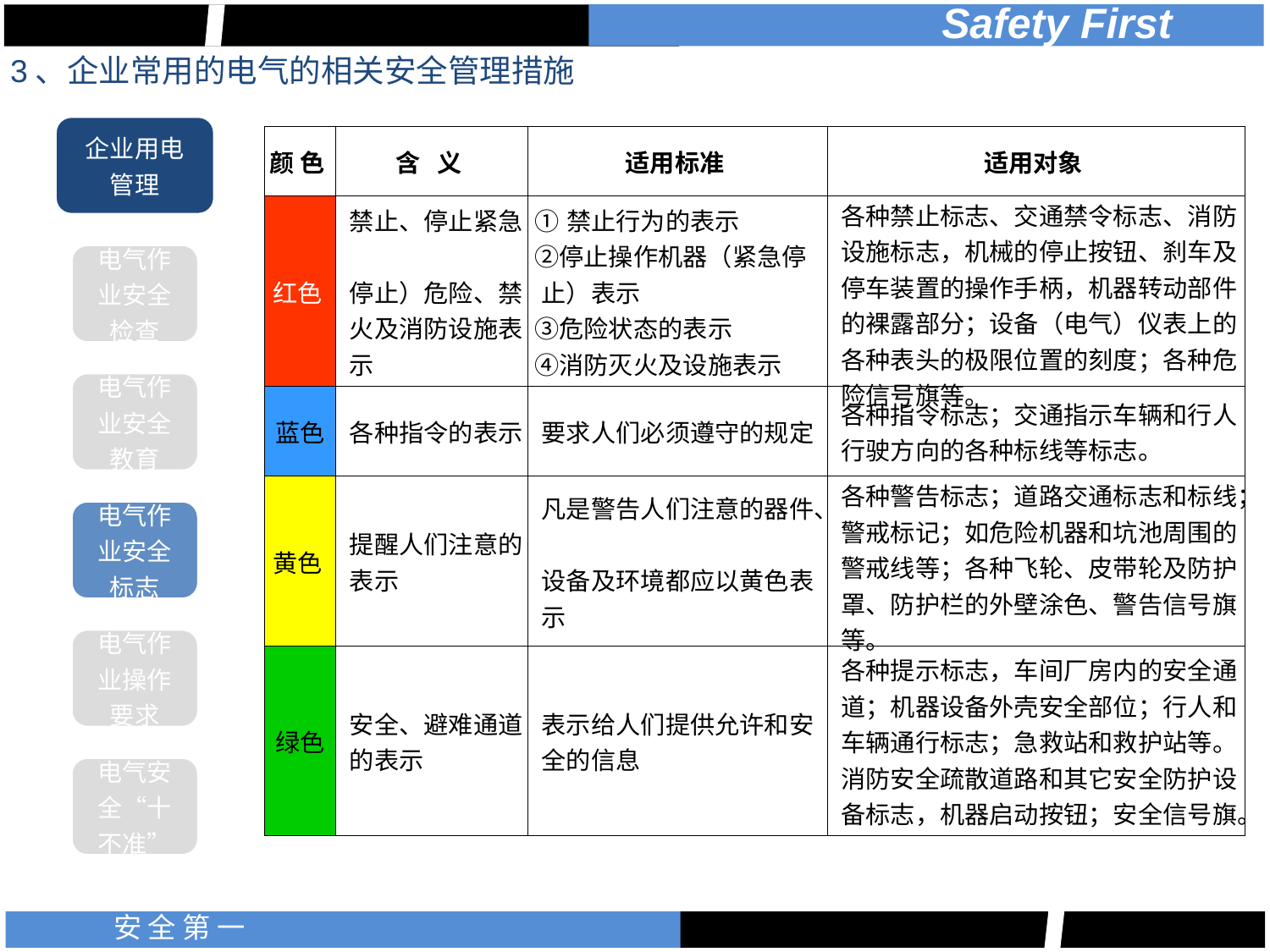

3、企业常用的电气的相关安全管理措施
企业用电管理
电气作业安全检查
电气作业安全教育
电气作业安全标志
电气作业操作要求
电气安全“十不准”
| 颜 色 | 含 义 | 适用标准 | 适用对象 |
| --- | --- | --- | --- |
| 红色 | 禁止、停止紧急 停止）危险、禁 火及消防设施表 示 | ①禁止行为的表示 ②停止操作机器（紧急停 止）表示 ③危险状态的表示 ④消防灭火及设施表示 | 各种禁止标志、交通禁令标志、消防 设施标志，机械的停止按钮、刹车及 停车装置的操作手柄，机器转动部件 的裸露部分；设备（电气）仪表上的 各种表头的极限位置的刻度；各种危 险信号旗等。 |
| 蓝色 | 各种指令的表示 | 要求人们必须遵守的规定 | 各种指令标志；交通指示车辆和行人 行驶方向的各种标线等标志。 |
| 黄色 | 提醒人们注意的 表示 | 凡是警告人们注意的器件、 设备及环境都应以黄色表 示 | 各种警告标志；道路交通标志和标线； 警戒标记；如危险机器和坑池周围的 警戒线等；各种飞轮、皮带轮及防护 罩、防护栏的外壁涂色、警告信号旗 等。 |
| 绿色 | 安全、避难通道 的表示 | 表示给人们提供允许和安 全的信息 | 各种提示标志，车间厂房内的安全通 道；机器设备外壳安全部位；行人和 车辆通行标志；急救站和救护站等。 消防安全疏散道路和其它安全防护设 备标志，机器启动按钮；安全信号旗。 |